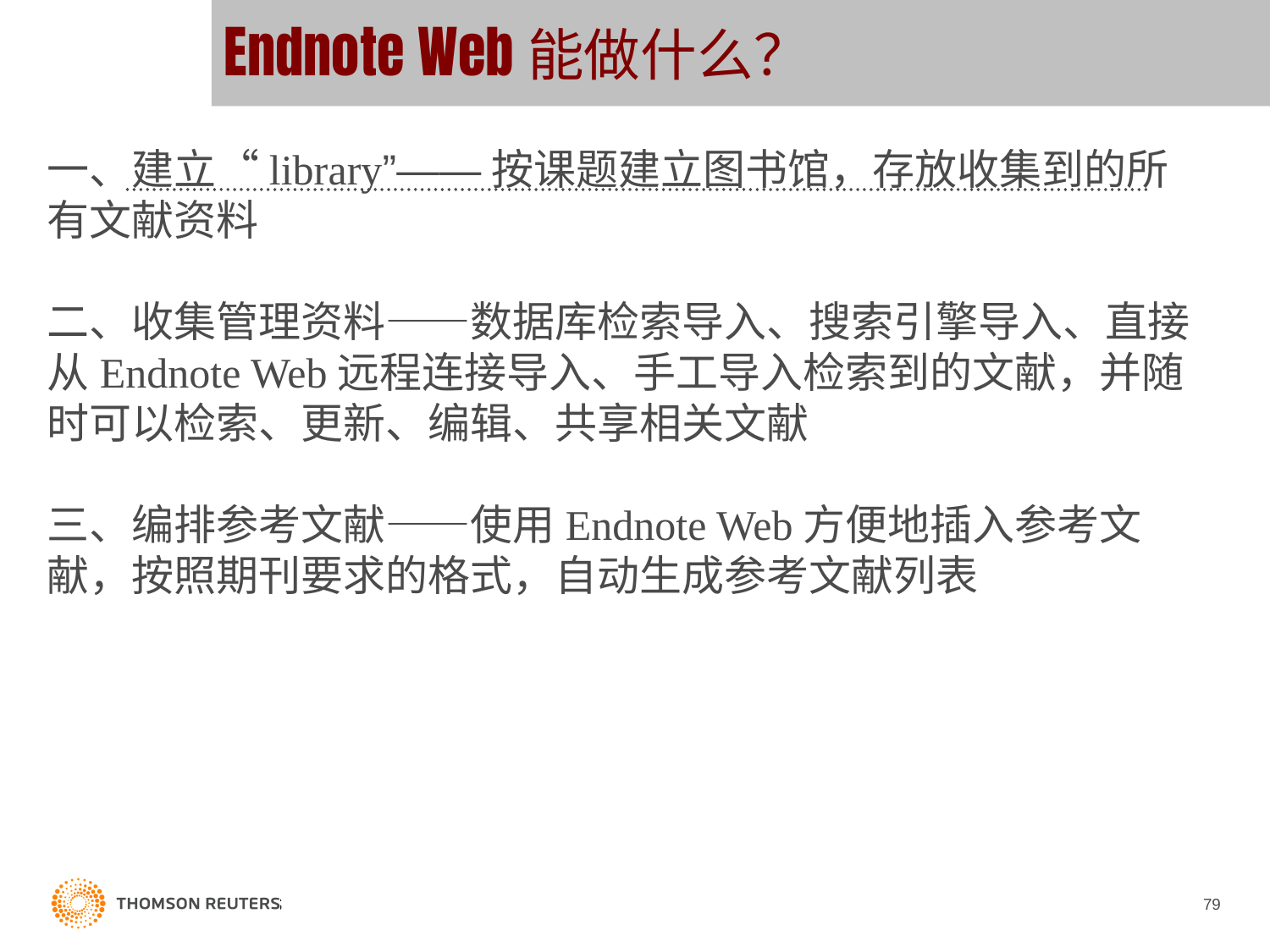

Endnote Web能做什么？
一、建立“library”——按课题建立图书馆，存放收集到的所有文献资料

二、收集管理资料——数据库检索导入、搜索引擎导入、直接从Endnote Web远程连接导入、手工导入检索到的文献，并随时可以检索、更新、编辑、共享相关文献

三、编排参考文献——使用Endnote Web方便地插入参考文献，按照期刊要求的格式，自动生成参考文献列表

COMPANY CONFIDENTIAL – Internal use only
79